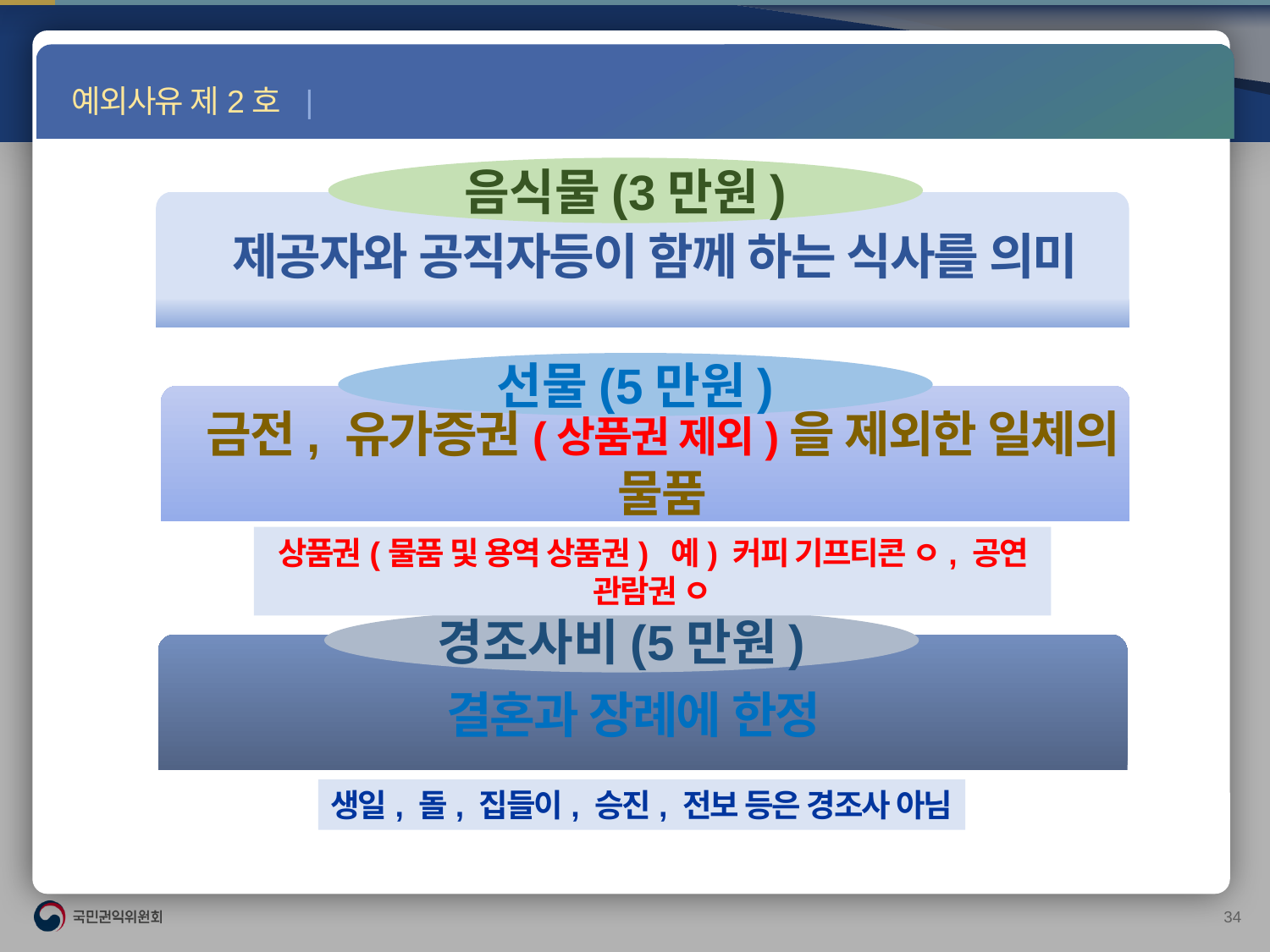

부정청탁금지

예외사유 제2호  |  음식물 ∙ 선물 ∙ 경조사비의 의미
음식물(3만원)

제공자와 공직자등이 함께 하는 식사를 의미

선물(5만원)

금전, 유가증권(상품권 제외)을 제외한 일체의 물품

상품권(물품 및 용역 상품권)  예) 커피 기프티콘 ㅇ, 공연 관람권 ㅇ
경조사비(5만원)

결혼과 장례에 한정

생일, 돌, 집들이, 승진, 전보 등은 경조사 아님
34